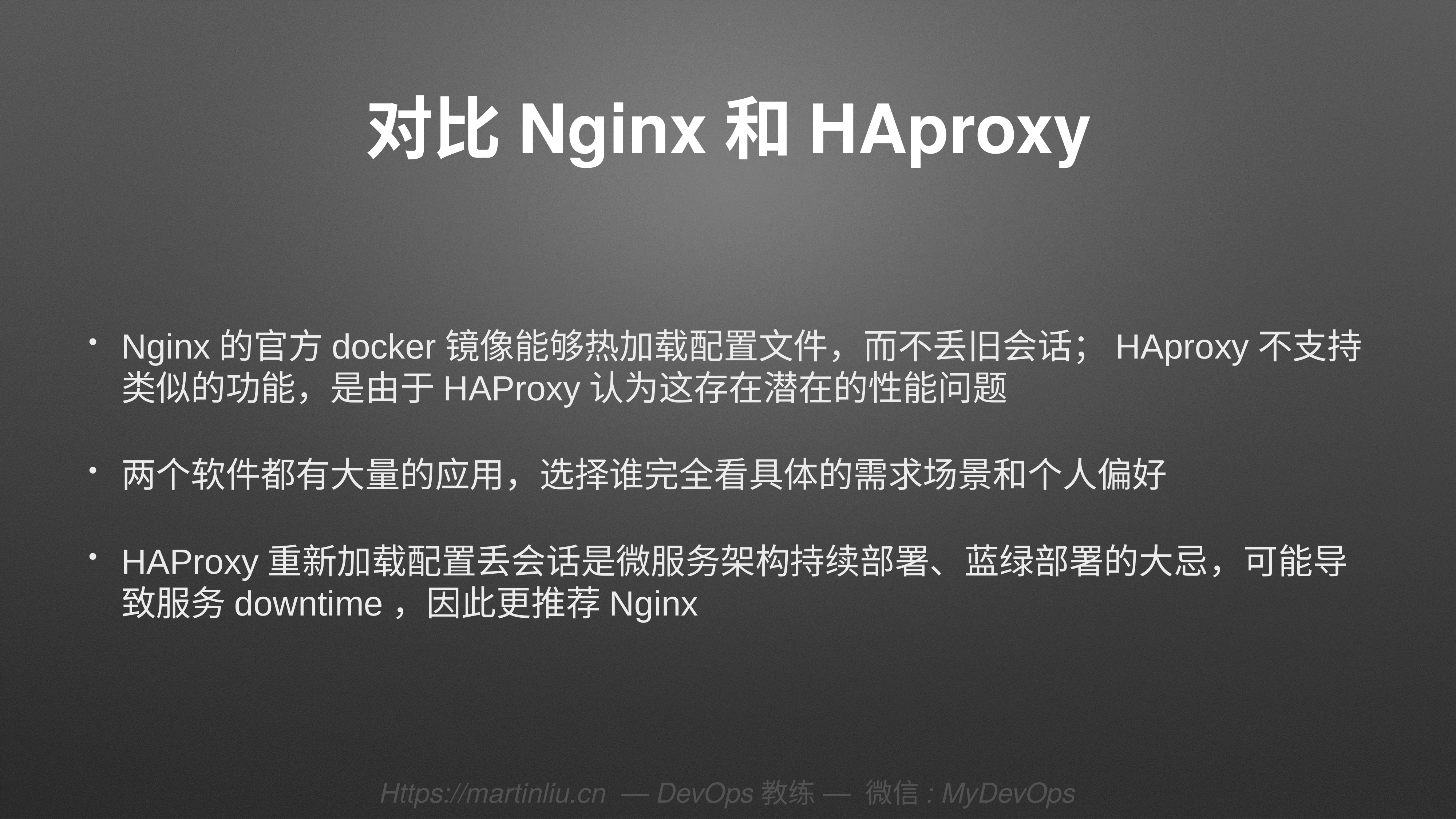

# 对比Nginx和HAproxy
Nginx的官方docker镜像能够热加载配置文件，而不丢旧会话；HAproxy不支持类似的功能，是由于HAProxy认为这存在潜在的性能问题
两个软件都有大量的应用，选择谁完全看具体的需求场景和个人偏好
HAProxy重新加载配置丢会话是微服务架构持续部署、蓝绿部署的大忌，可能导致服务downtime，因此更推荐Nginx